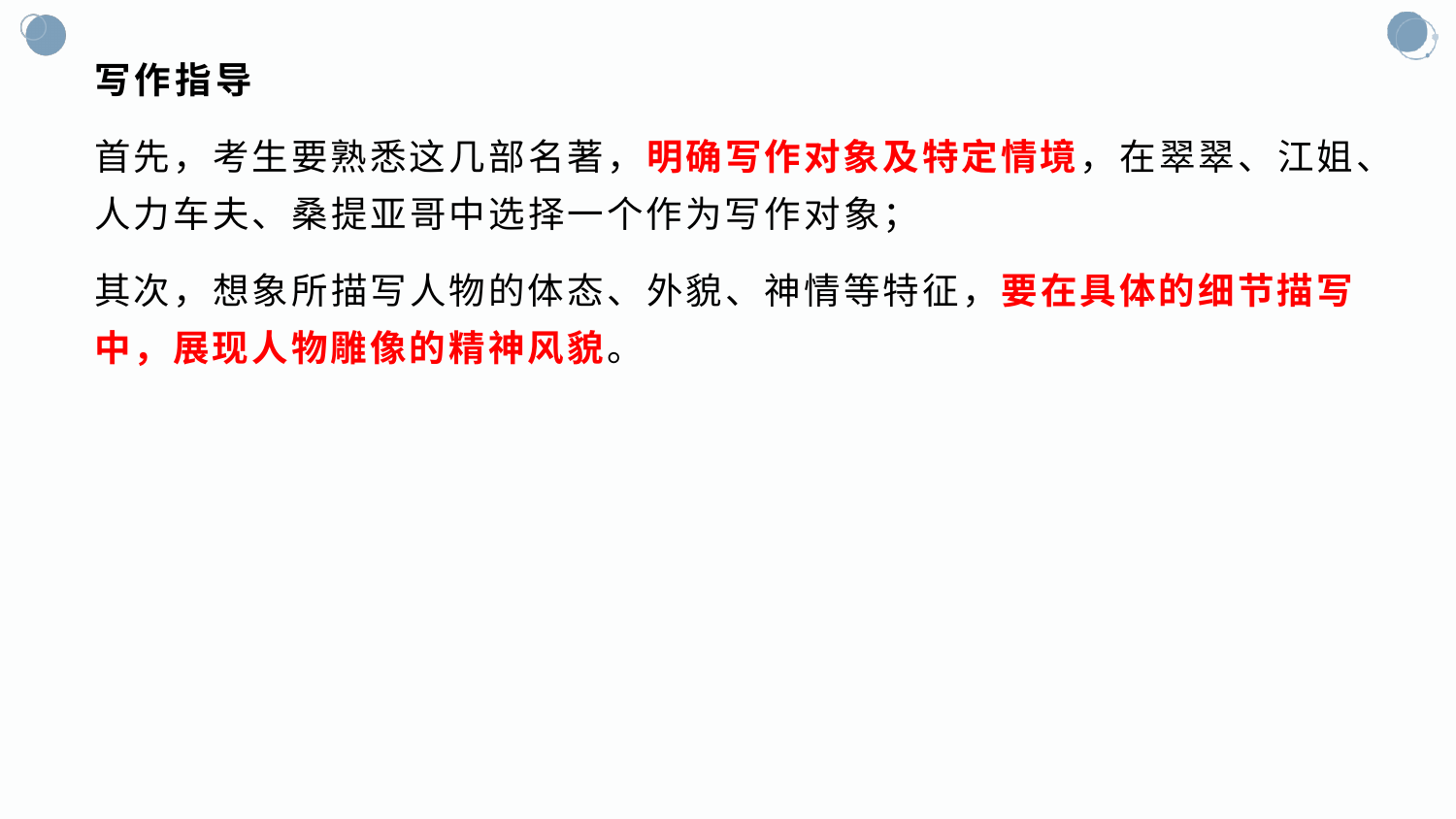

# 写作指导
首先，考生要熟悉这几部名著，明确写作对象及特定情境，在翠翠、江姐、人力车夫、桑提亚哥中选择一个作为写作对象；
其次，想象所描写人物的体态、外貌、神情等特征，要在具体的细节描写中，展现人物雕像的精神风貌。